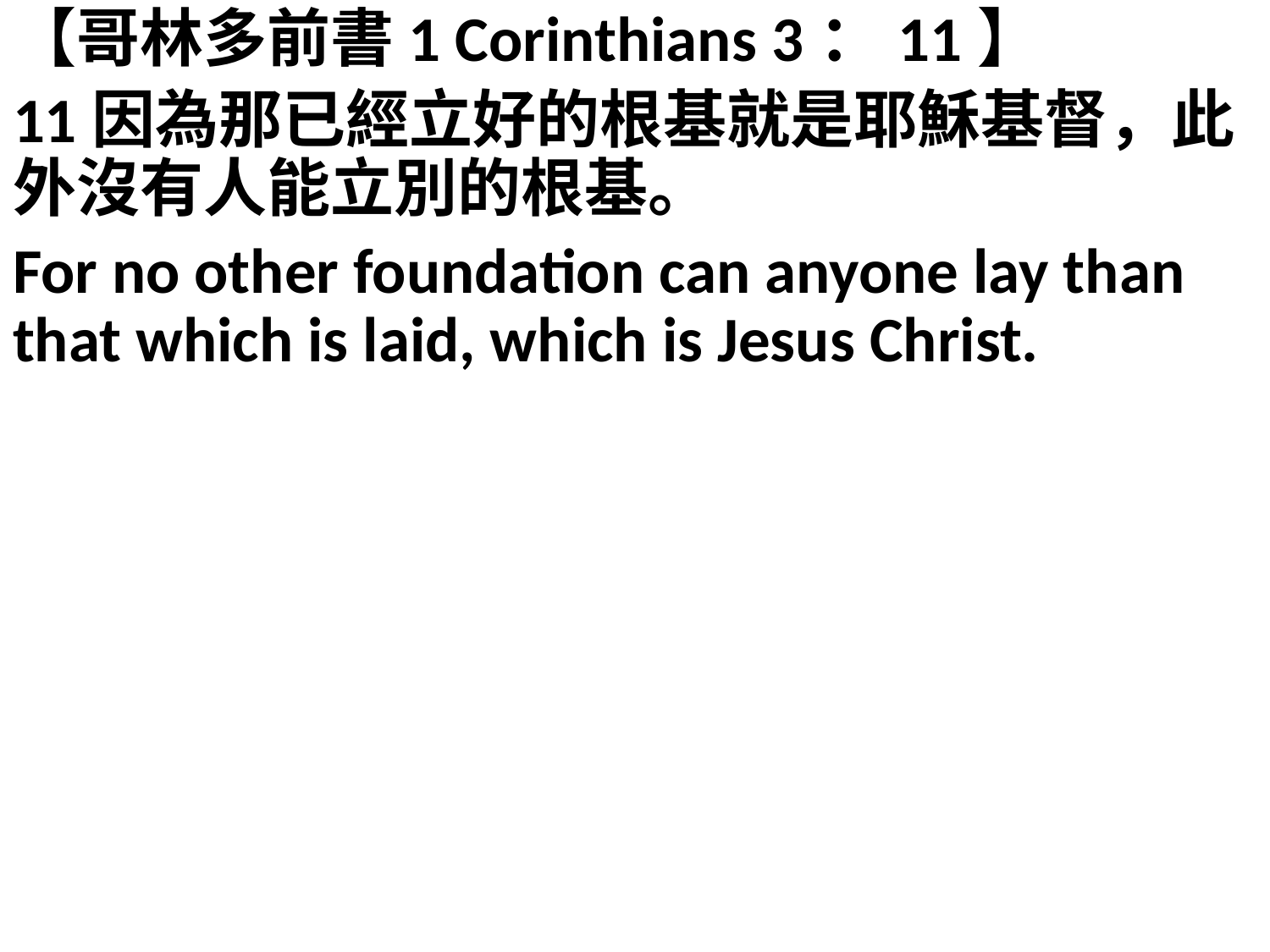

【哥林多前書1 Corinthians 3：11】
11因為那已經立好的根基就是耶穌基督，此外沒有人能立別的根基。
For no other foundation can anyone lay than that which is laid, which is Jesus Christ.